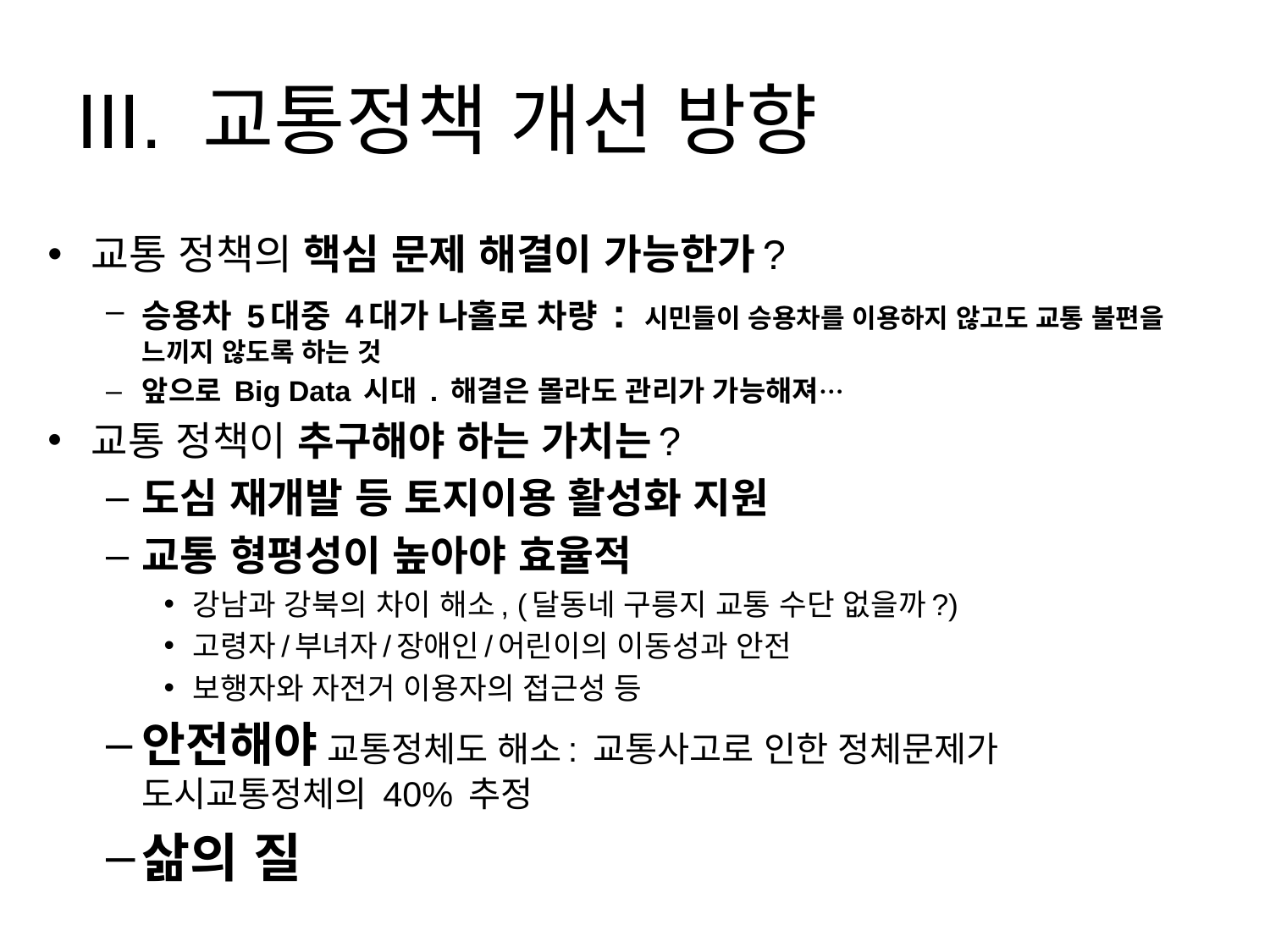

# III. 교통정책 개선 방향
교통 정책의 핵심 문제 해결이 가능한가?
승용차 5대중 4대가 나홀로 차량 : 시민들이 승용차를 이용하지 않고도 교통 불편을 느끼지 않도록 하는 것
앞으로 Big Data 시대 . 해결은 몰라도 관리가 가능해져…
교통 정책이 추구해야 하는 가치는?
도심 재개발 등 토지이용 활성화 지원
교통 형평성이 높아야 효율적
강남과 강북의 차이 해소, (달동네 구릉지 교통 수단 없을까?)
고령자/부녀자/장애인/어린이의 이동성과 안전
보행자와 자전거 이용자의 접근성 등
안전해야 교통정체도 해소: 교통사고로 인한 정체문제가 도시교통정체의 40% 추정
삶의 질